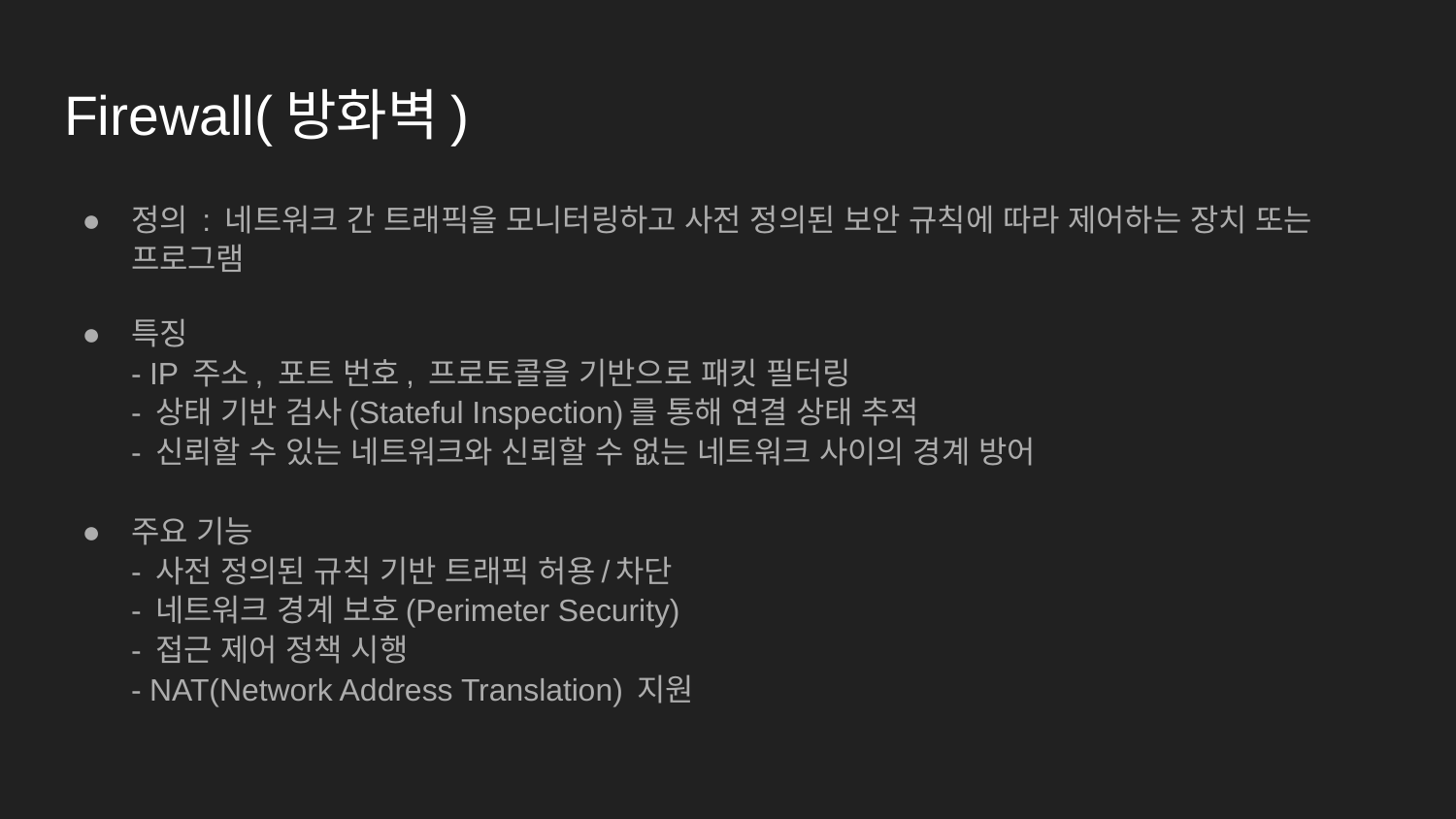

# Firewall(방화벽)
정의 : 네트워크 간 트래픽을 모니터링하고 사전 정의된 보안 규칙에 따라 제어하는 장치 또는 프로그램
특징
- IP 주소, 포트 번호, 프로토콜을 기반으로 패킷 필터링
- 상태 기반 검사(Stateful Inspection)를 통해 연결 상태 추적
- 신뢰할 수 있는 네트워크와 신뢰할 수 없는 네트워크 사이의 경계 방어
주요 기능
- 사전 정의된 규칙 기반 트래픽 허용/차단
- 네트워크 경계 보호(Perimeter Security)
- 접근 제어 정책 시행
- NAT(Network Address Translation) 지원